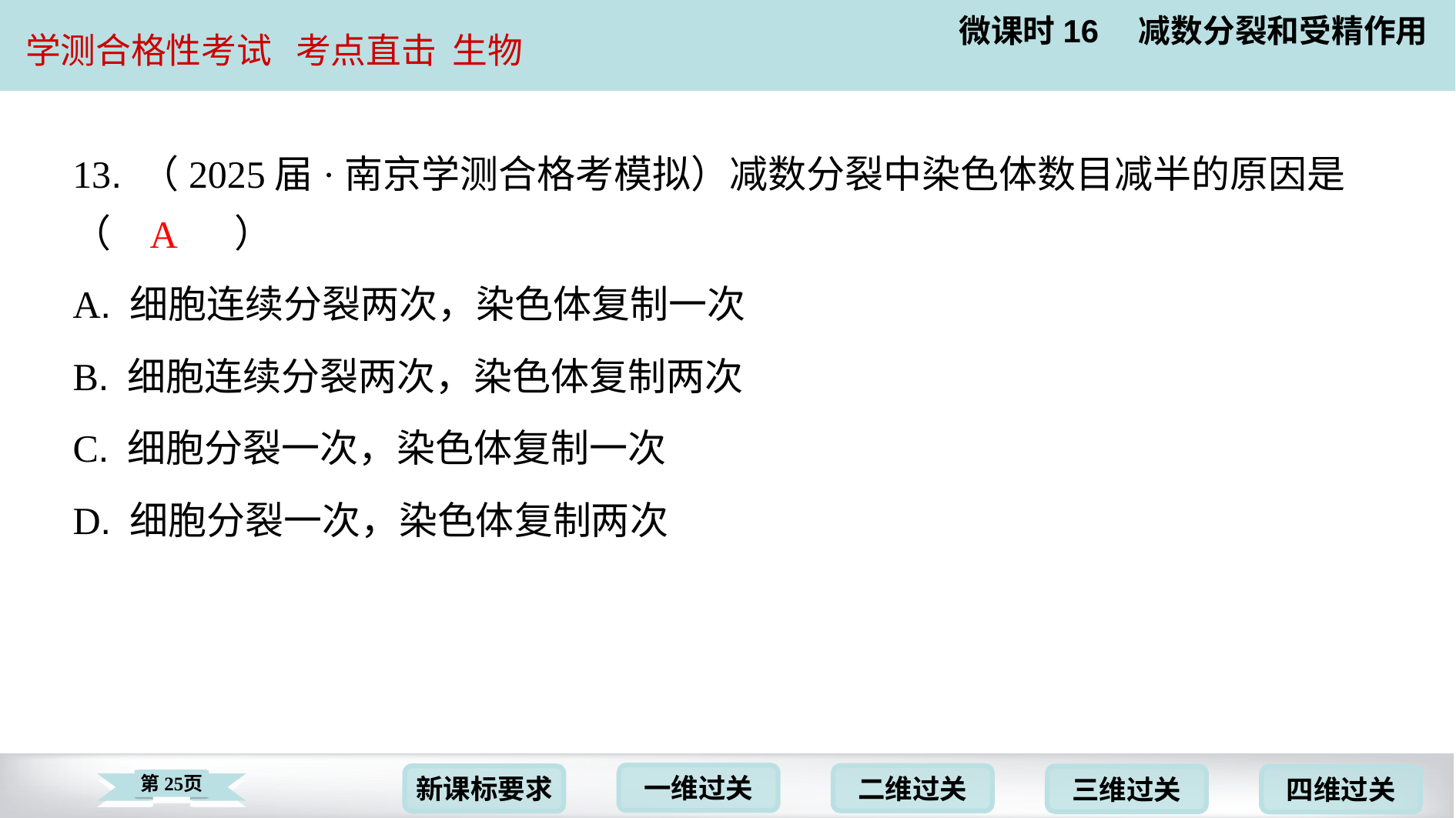

13. （2025届·南京学测合格考模拟）减数分裂中染色体数目减半的原因是
（　A　）
A
| A. 细胞连续分裂两次，染色体复制一次 |
| --- |
| B. 细胞连续分裂两次，染色体复制两次 |
| C. 细胞分裂一次，染色体复制一次 |
| D. 细胞分裂一次，染色体复制两次 |